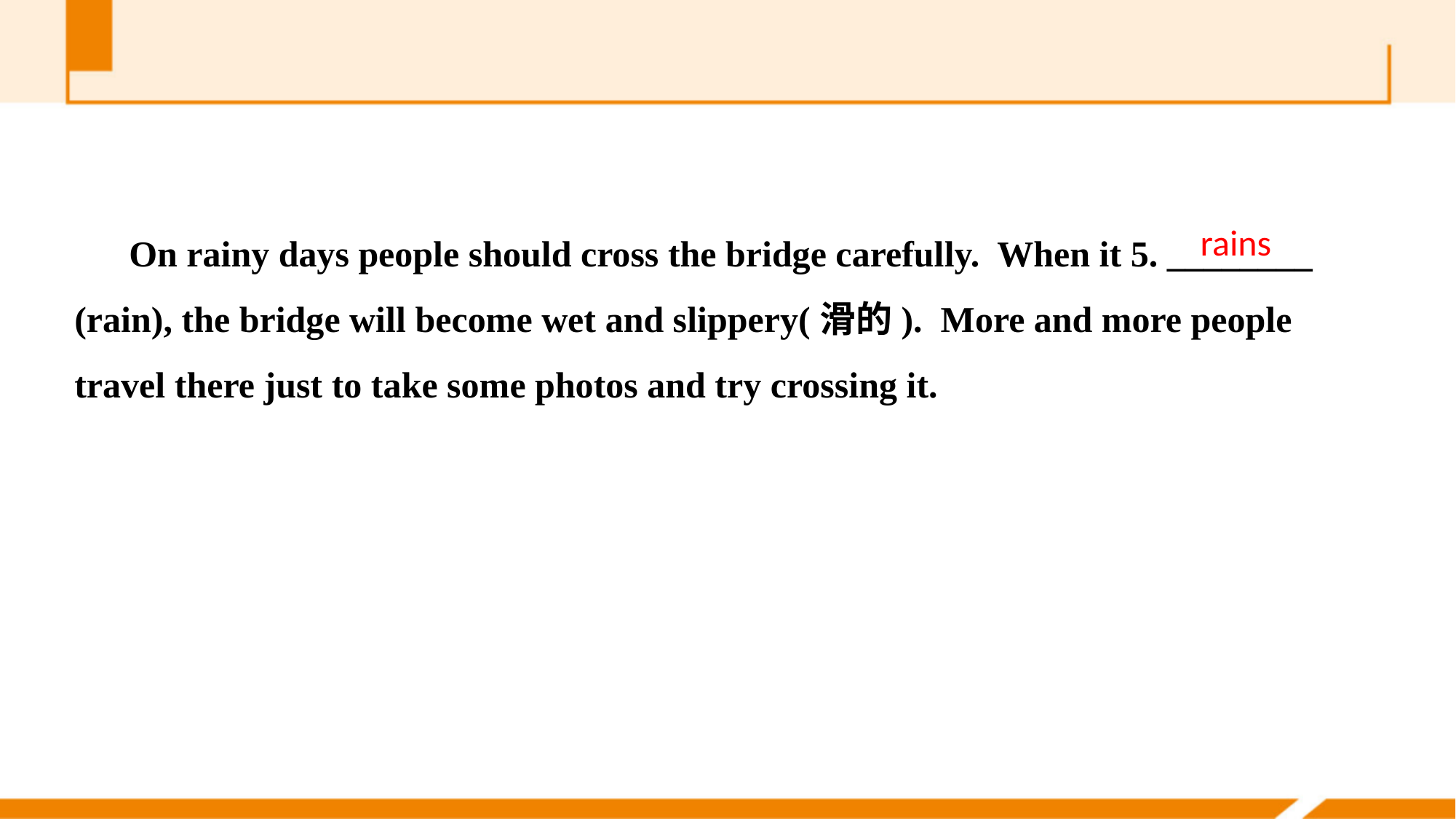

On rainy days people should cross the bridge carefully.  When it 5. ________ (rain), the bridge will become wet and slippery(滑的).  More and more people travel there just to take some photos and try crossing it.
rains